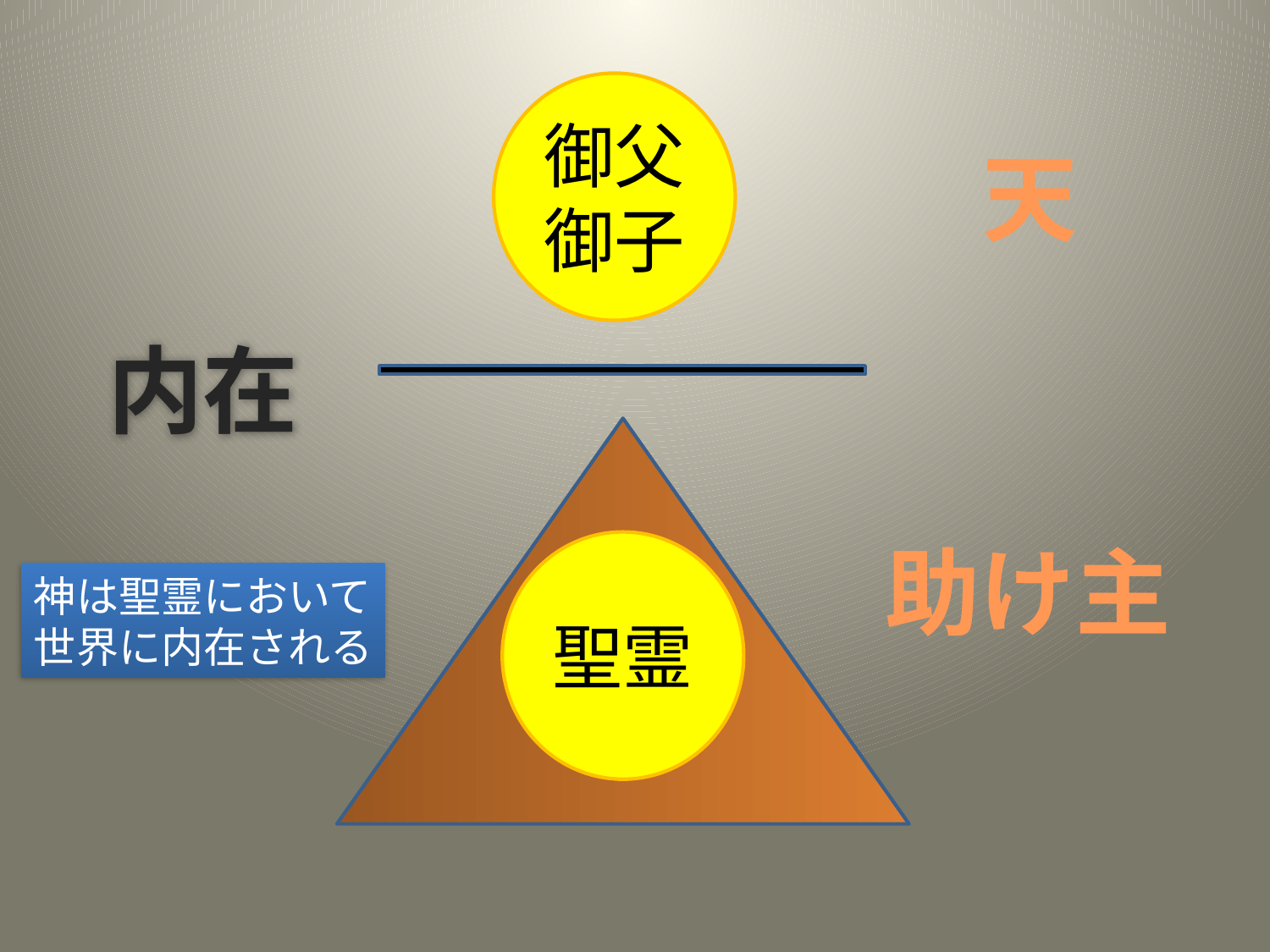

御父
御子
天
内在

世界
聖霊
助け主
神は聖霊において
世界に内在される